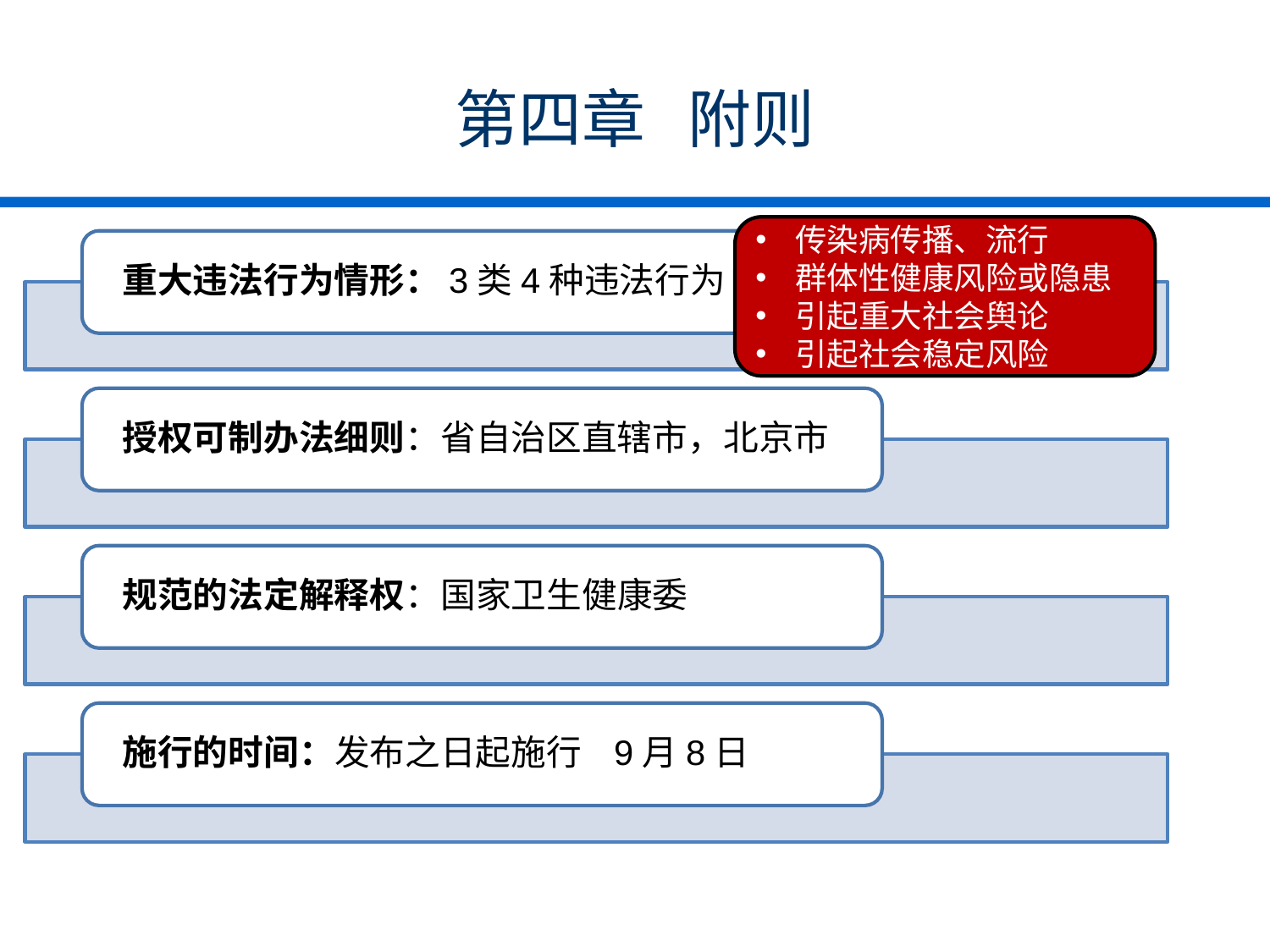

第四章   附则

传染病传播、流行
群体性健康风险或隐患
引起重大社会舆论
引起社会稳定风险
重大违法行为情形：3类4种违法行为
授权可制办法细则：省自治区直辖市，北京市
规范的法定解释权：国家卫生健康委
施行的时间：发布之日起施行   9月8日